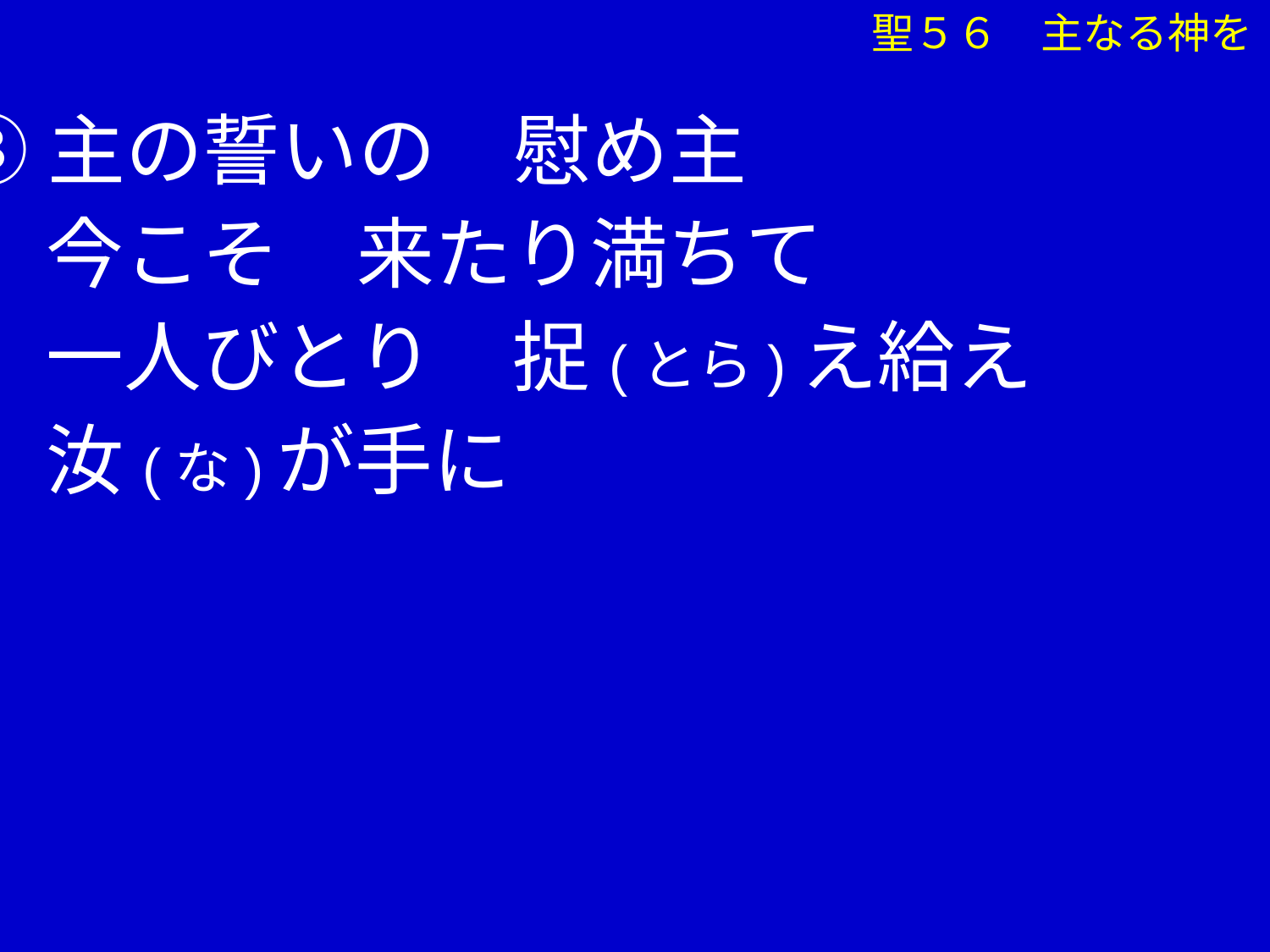

③主の誓いの　慰め主
　 今こそ　来たり満ちて
　 一人びとり　捉(とら)え給え
　 汝(な)が手に
聖５６　主なる神を